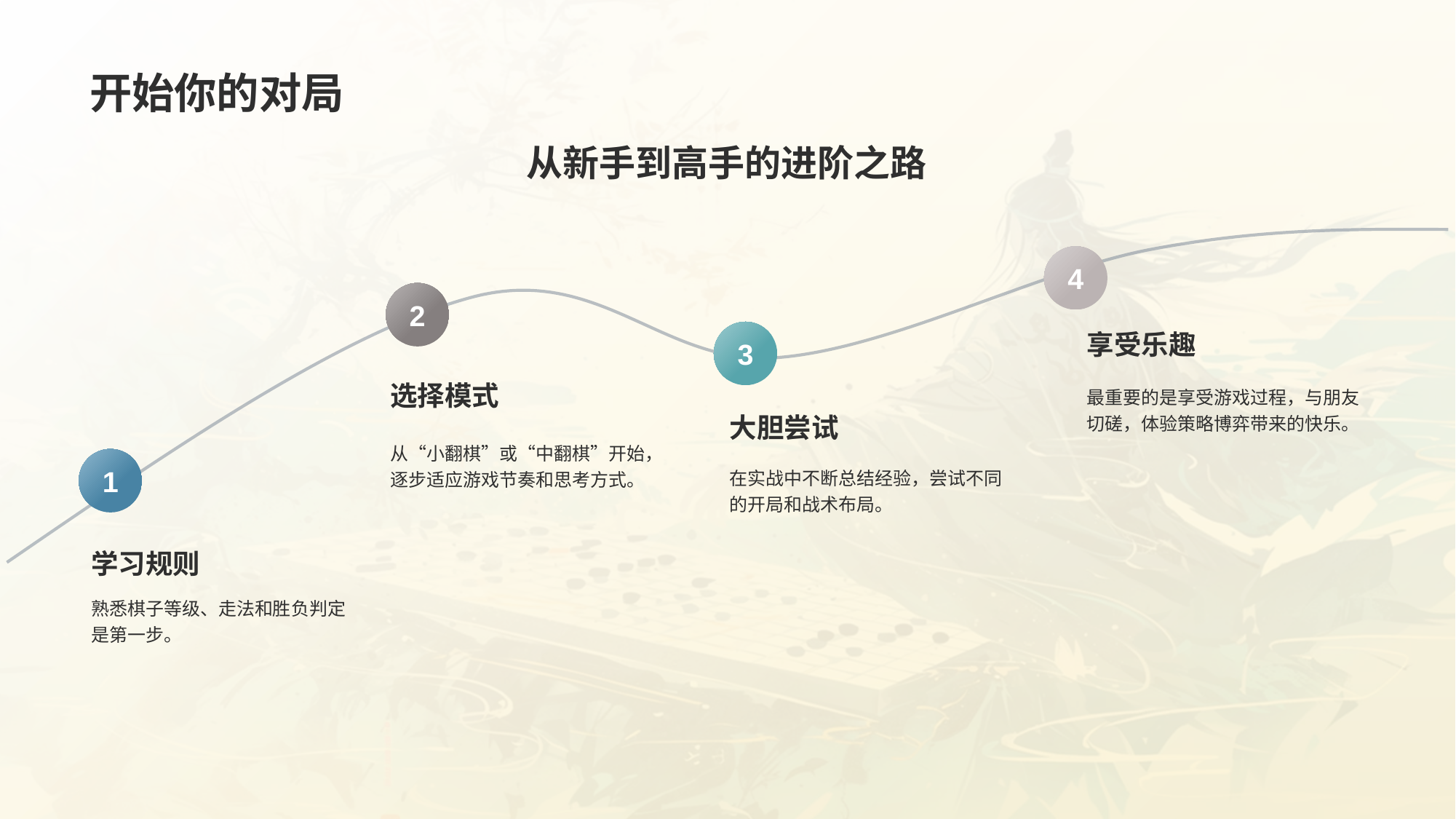

开始你的对局
从新手到高手的进阶之路

4
享受乐趣
最重要的是享受游戏过程，与朋友切磋，体验策略博弈带来的快乐。
2
选择模式
从“小翻棋”或“中翻棋”开始，逐步适应游戏节奏和思考方式。
3
大胆尝试
在实战中不断总结经验，尝试不同的开局和战术布局。
1
学习规则
熟悉棋子等级、走法和胜负判定是第一步。